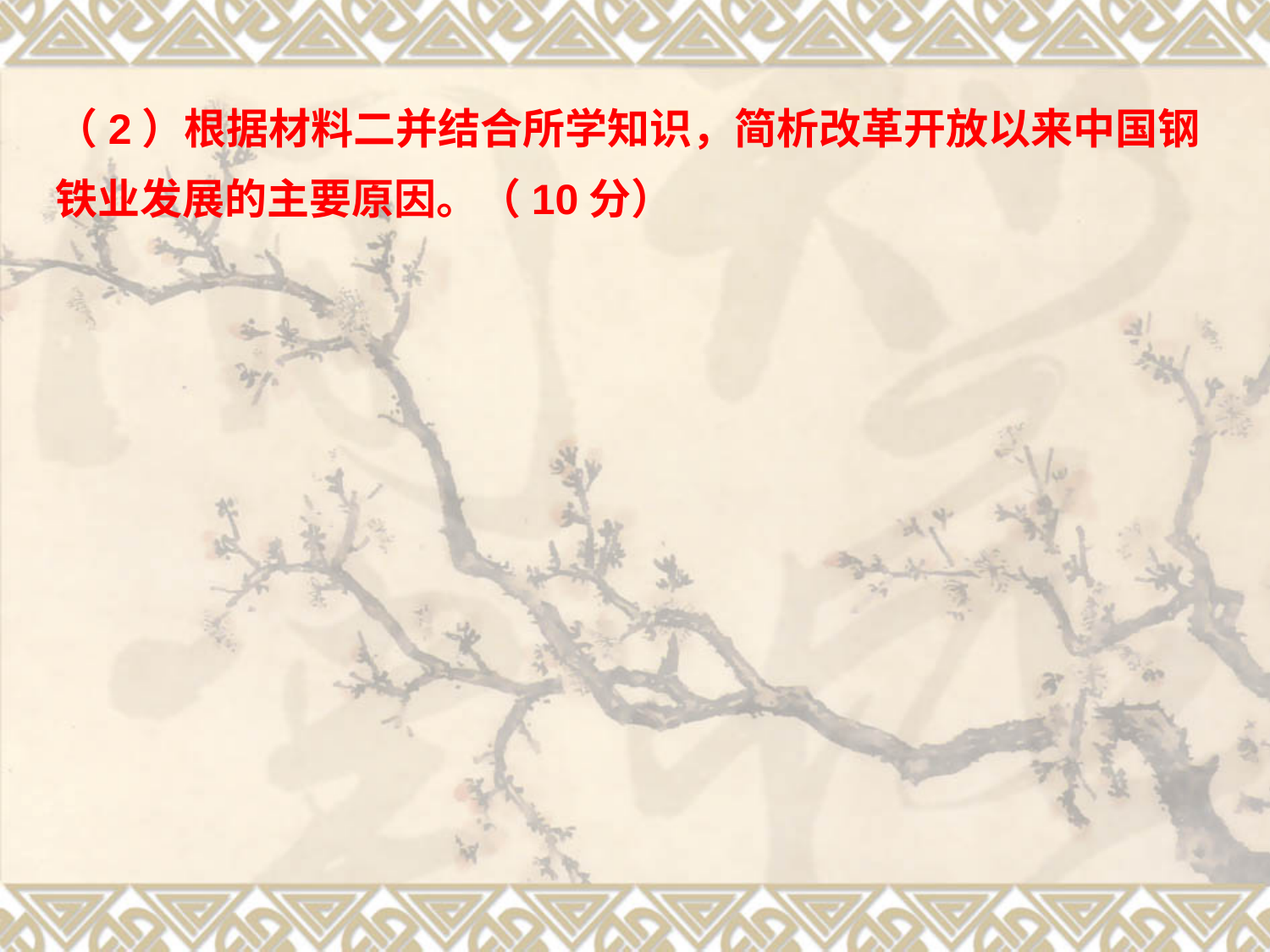

（2）根据材料二并结合所学知识，简析改革开放以来中国钢铁业发展的主要原因。（10分）